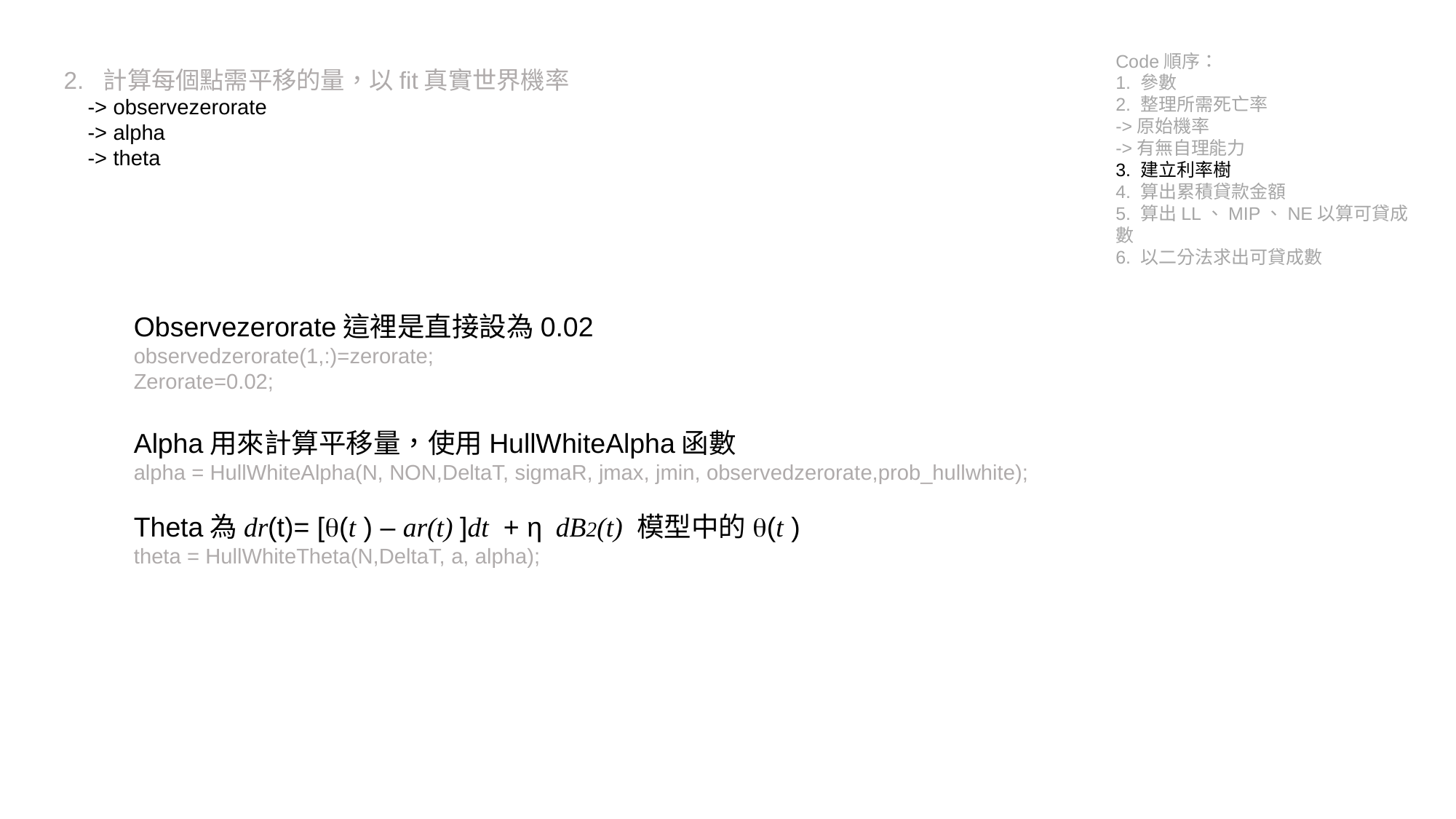

Code順序：
1. 參數
2. 整理所需死亡率
->原始機率
->有無自理能力
3. 建立利率樹
4. 算出累積貸款金額
5. 算出LL、MIP、NE以算可貸成數
6. 以二分法求出可貸成數
2.  計算每個點需平移的量，以fit真實世界機率
    -> observezerorate
    -> alpha
    -> theta
Observezerorate這裡是直接設為0.02
observedzerorate(1,:)=zerorate;
Zerorate=0.02;

Alpha用來計算平移量，使用HullWhiteAlpha函數
alpha = HullWhiteAlpha(N, NON,DeltaT, sigmaR, jmax, jmin, observedzerorate,prob_hullwhite);

Theta為dr(t)= [θ(t ) – ar(t) ]dt  + η dB2(t) 模型中的θ(t )
theta = HullWhiteTheta(N,DeltaT, a, alpha);